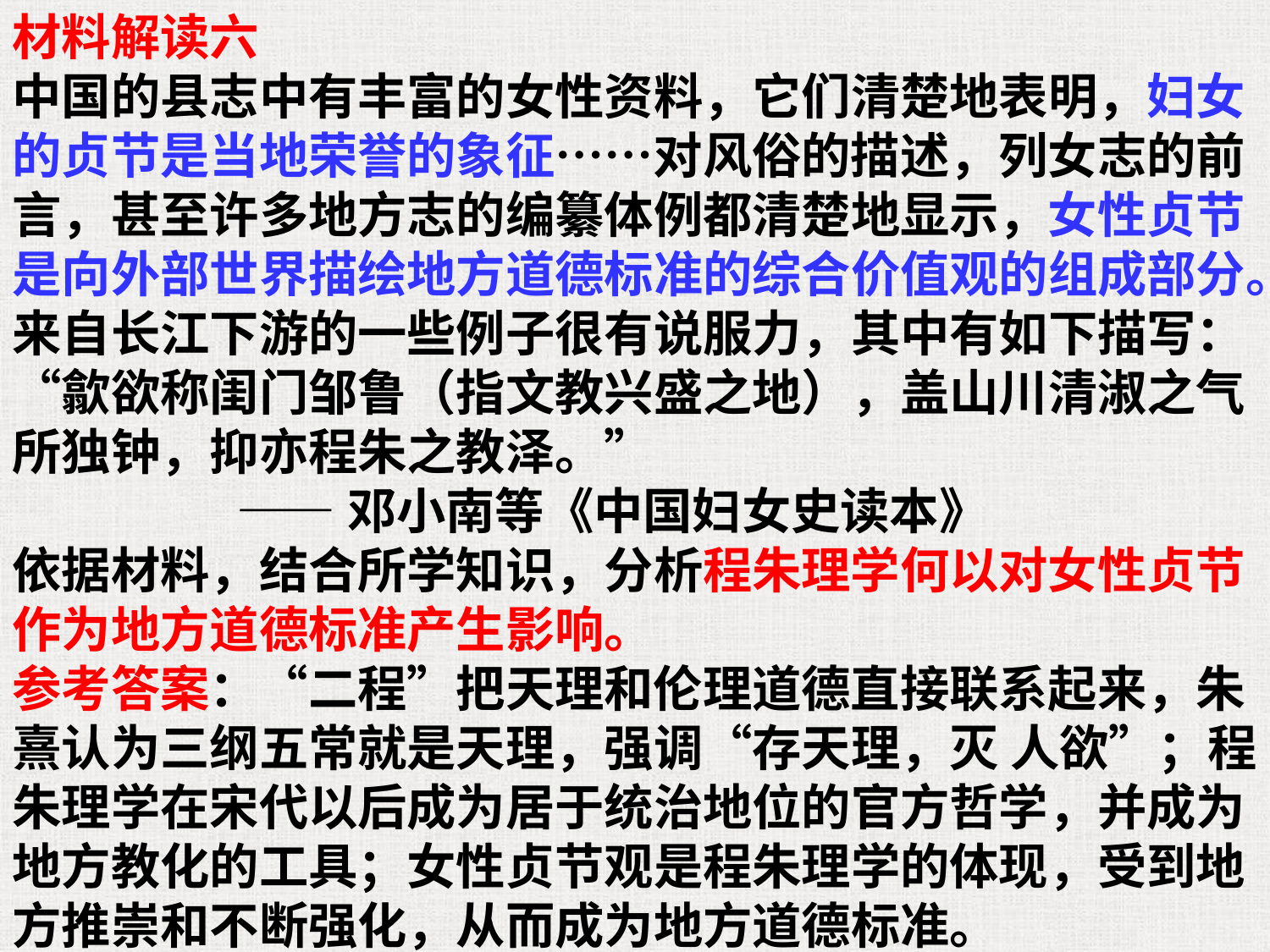

材料解读六
中国的县志中有丰富的女性资料，它们清楚地表明，妇女的贞节是当地荣誉的象征……对风俗的描述，列女志的前言，甚至许多地方志的编纂体例都清楚地显示，女性贞节是向外部世界描绘地方道德标准的综合价值观的组成部分。来自长江下游的一些例子很有说服力，其中有如下描写：“歙欲称闺门邹鲁（指文教兴盛之地），盖山川清淑之气所独钟，抑亦程朱之教泽。”
                    ——邓小南等《中国妇女史读本》
依据材料，结合所学知识，分析程朱理学何以对女性贞节作为地方道德标准产生影响。
参考答案：“二程”把天理和伦理道德直接联系起来，朱熹认为三纲五常就是天理，强调“存天理，灭 人欲”；程朱理学在宋代以后成为居于统治地位的官方哲学，并成为地方教化的工具；女性贞节观是程朱理学的体现，受到地方推崇和不断强化，从而成为地方道德标准。